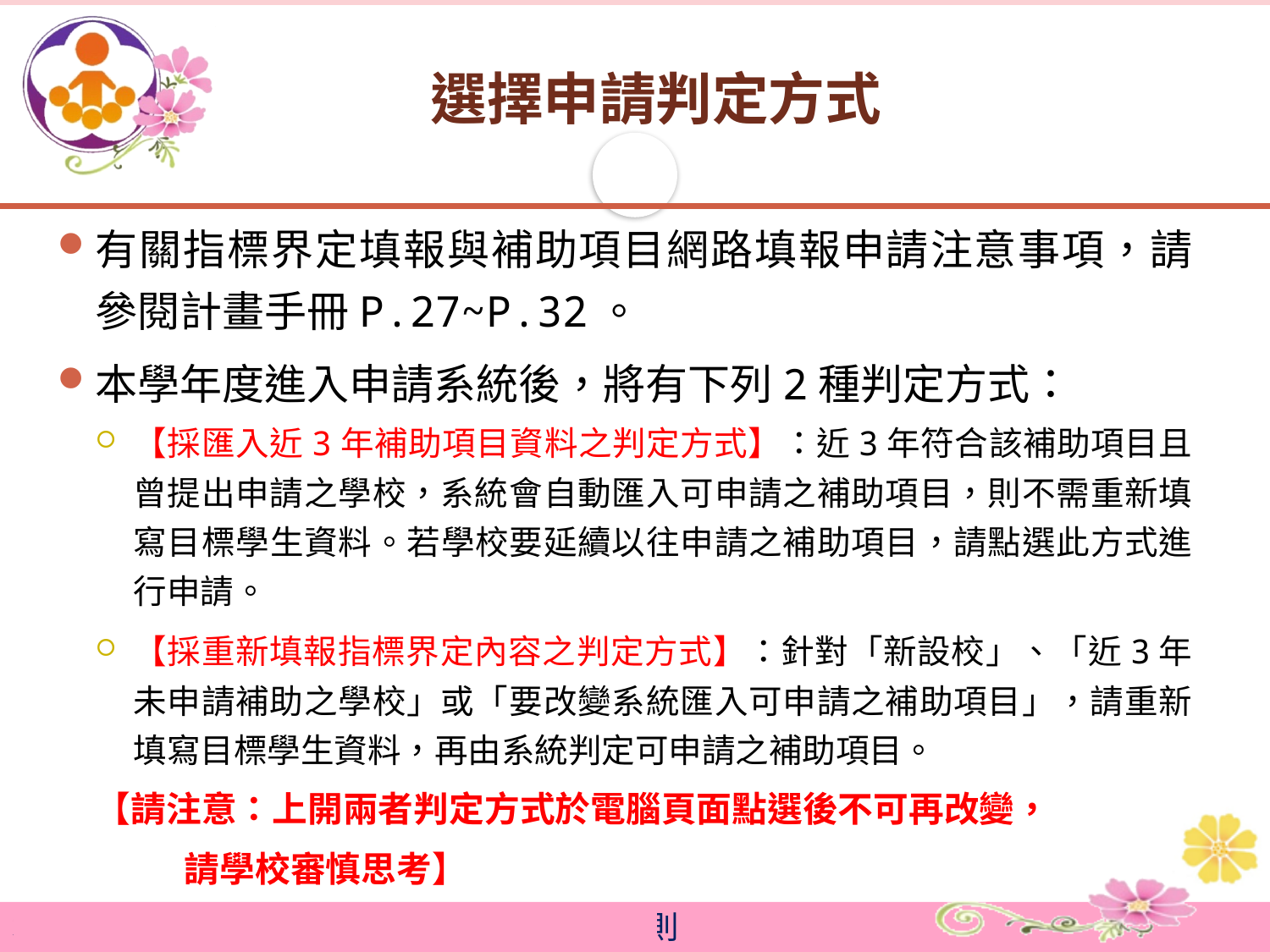

# 選擇申請判定方式
有關指標界定填報與補助項目網路填報申請注意事項，請參閱計畫手冊P.27~P.32。
本學年度進入申請系統後，將有下列2種判定方式：
【採匯入近3年補助項目資料之判定方式】：近3年符合該補助項目且曾提出申請之學校，系統會自動匯入可申請之補助項目，則不需重新填寫目標學生資料。若學校要延續以往申請之補助項目，請點選此方式進行申請。
【採重新填報指標界定內容之判定方式】：針對「新設校」、「近3年未申請補助之學校」或「要改變系統匯入可申請之補助項目」，請重新填寫目標學生資料，再由系統判定可申請之補助項目。
【請注意：上開兩者判定方式於電腦頁面點選後不可再改變，
          請學校審慎思考】